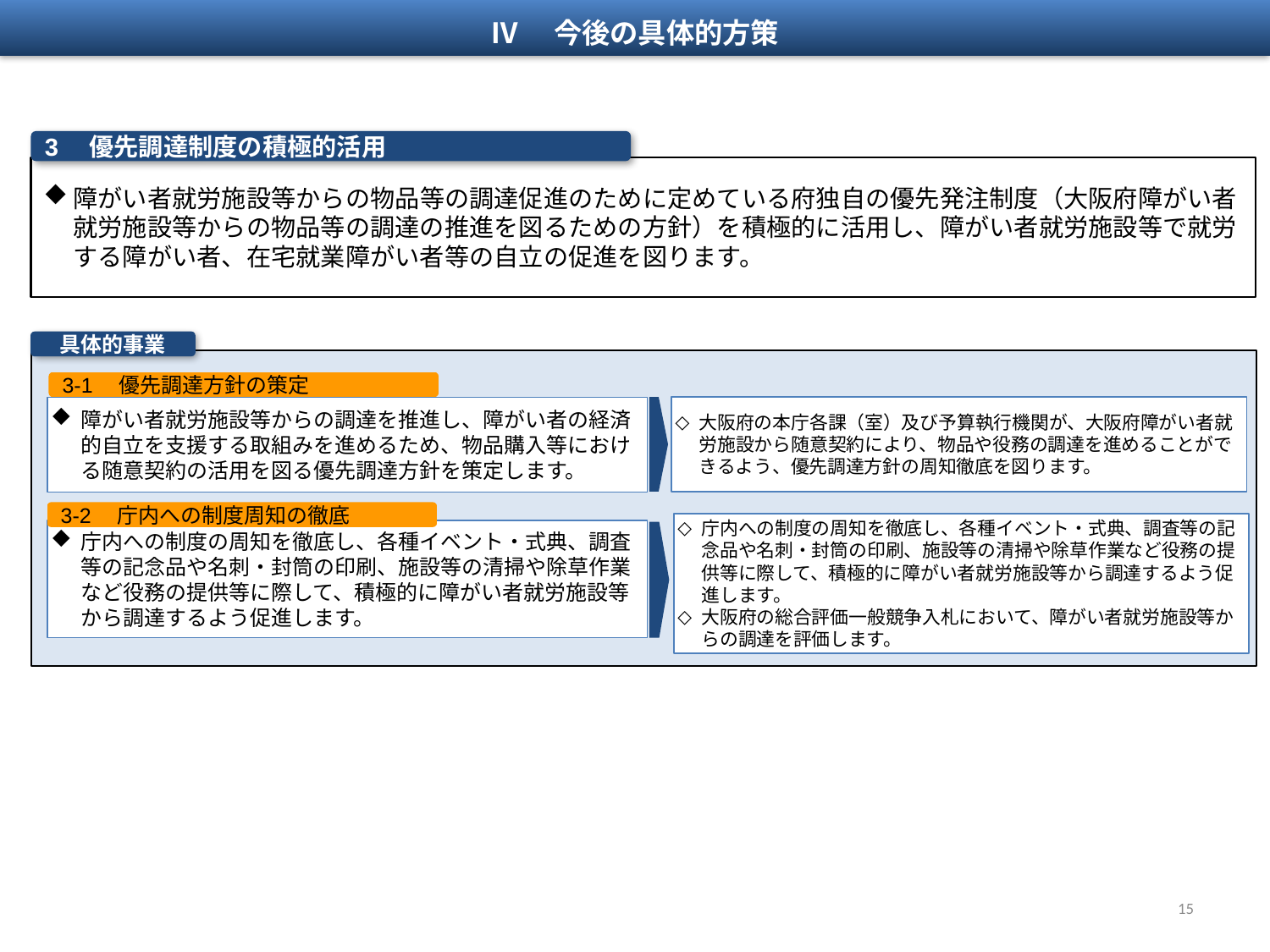

Ⅳ　今後の具体的方策
3　優先調達制度の積極的活用
障がい者就労施設等からの物品等の調達促進のために定めている府独自の優先発注制度（大阪府障がい者就労施設等からの物品等の調達の推進を図るための方針）を積極的に活用し、障がい者就労施設等で就労する障がい者、在宅就業障がい者等の自立の促進を図ります。
具体的事業

3-1　優先調達方針の策定
大阪府の本庁各課（室）及び予算執行機関が、大阪府障がい者就労施設から随意契約により、物品や役務の調達を進めることができるよう、優先調達方針の周知徹底を図ります。

障がい者就労施設等からの調達を推進し、障がい者の経済的自立を支援する取組みを進めるため、物品購入等における随意契約の活用を図る優先調達方針を策定します。
3-2　庁内への制度周知の徹底
庁内への制度の周知を徹底し、各種イベント・式典、調査等の記念品や名刺・封筒の印刷、施設等の清掃や除草作業など役務の提供等に際して、積極的に障がい者就労施設等から調達するよう促進します。
大阪府の総合評価一般競争入札において、障がい者就労施設等からの調達を評価します。
庁内への制度の周知を徹底し、各種イベント・式典、調査等の記念品や名刺・封筒の印刷、施設等の清掃や除草作業など役務の提供等に際して、積極的に障がい者就労施設等から調達するよう促進します。

15